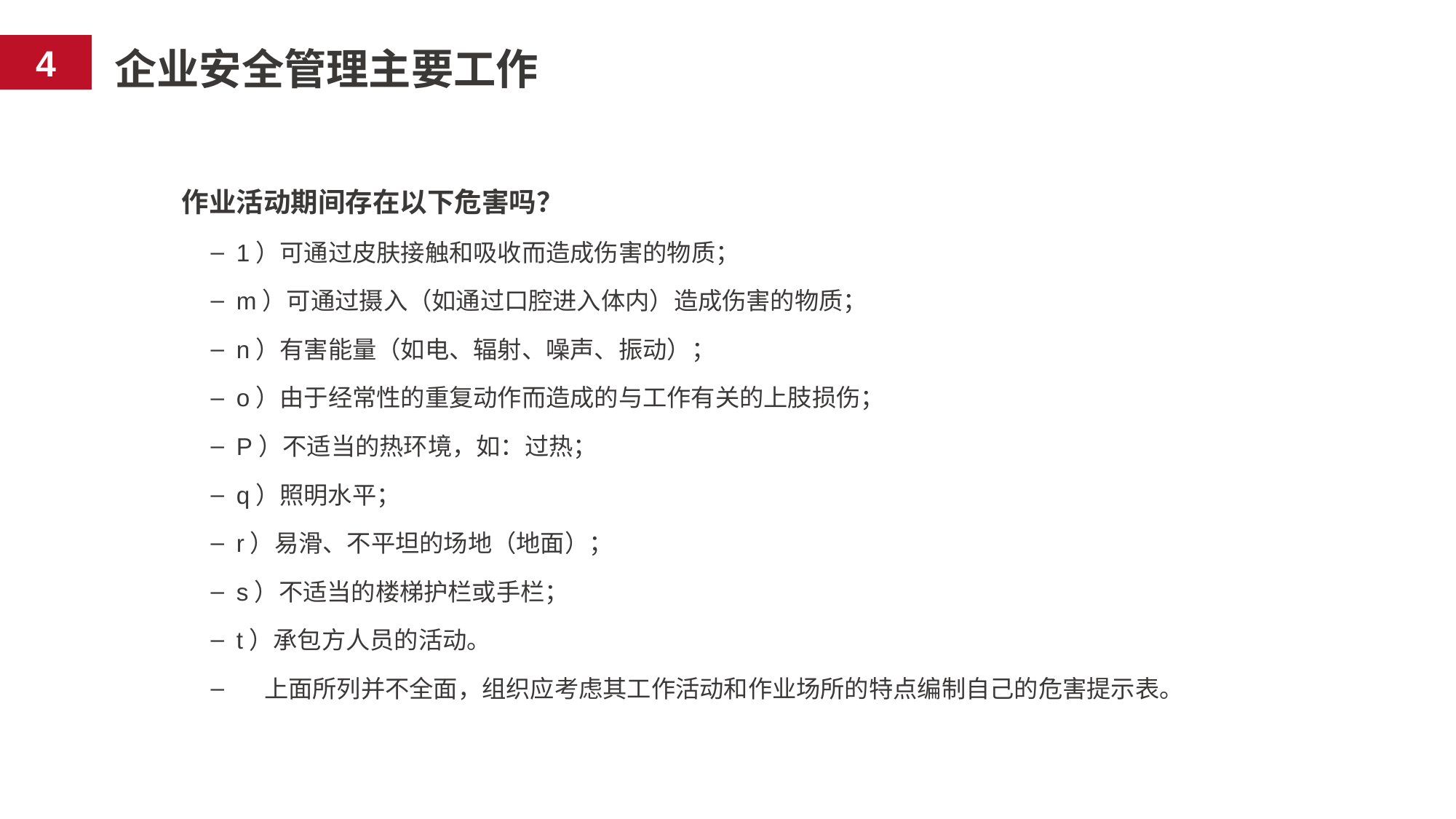

4
企业安全管理主要工作
作业活动期间存在以下危害吗？
1）可通过皮肤接触和吸收而造成伤害的物质；
m）可通过摄入（如通过口腔进入体内）造成伤害的物质；
n）有害能量（如电、辐射、噪声、振动）；
o）由于经常性的重复动作而造成的与工作有关的上肢损伤；
P）不适当的热环境，如：过热；
q）照明水平；
r）易滑、不平坦的场地（地面）；
s）不适当的楼梯护栏或手栏；
t）承包方人员的活动。
    上面所列并不全面，组织应考虑其工作活动和作业场所的特点编制自己的危害提示表。